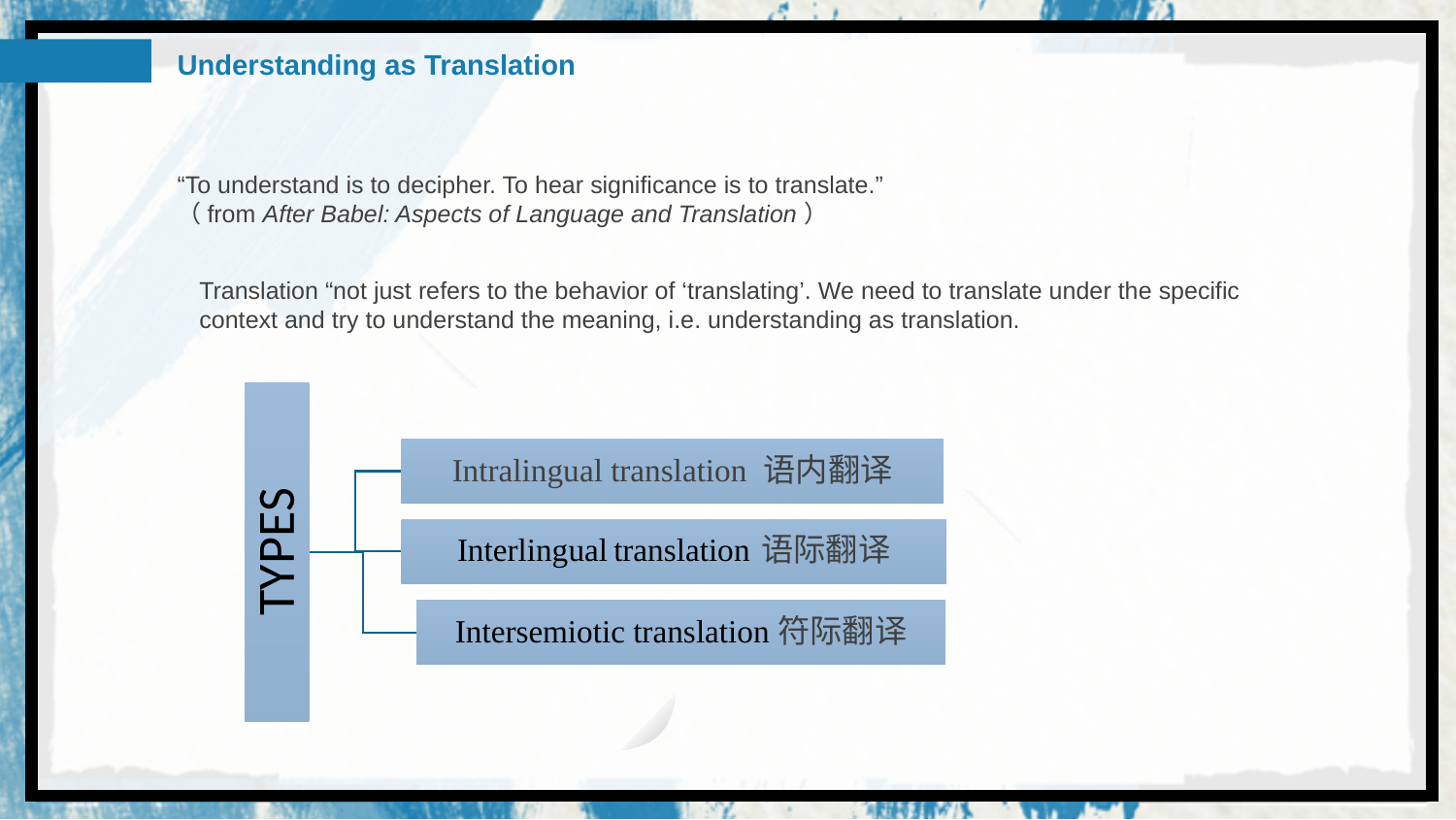

Understanding as Translation
“To understand is to decipher. To hear significance is to translate.” （from After Babel: Aspects of Language and Translation）
Translation “not just refers to the behavior of ‘translating’. We need to translate under the specific context and try to understand the meaning, i.e. understanding as translation.

TYPES
Intralingual translation 语内翻译
Interlingual translation 语际翻译
Intersemiotic translation符际翻译